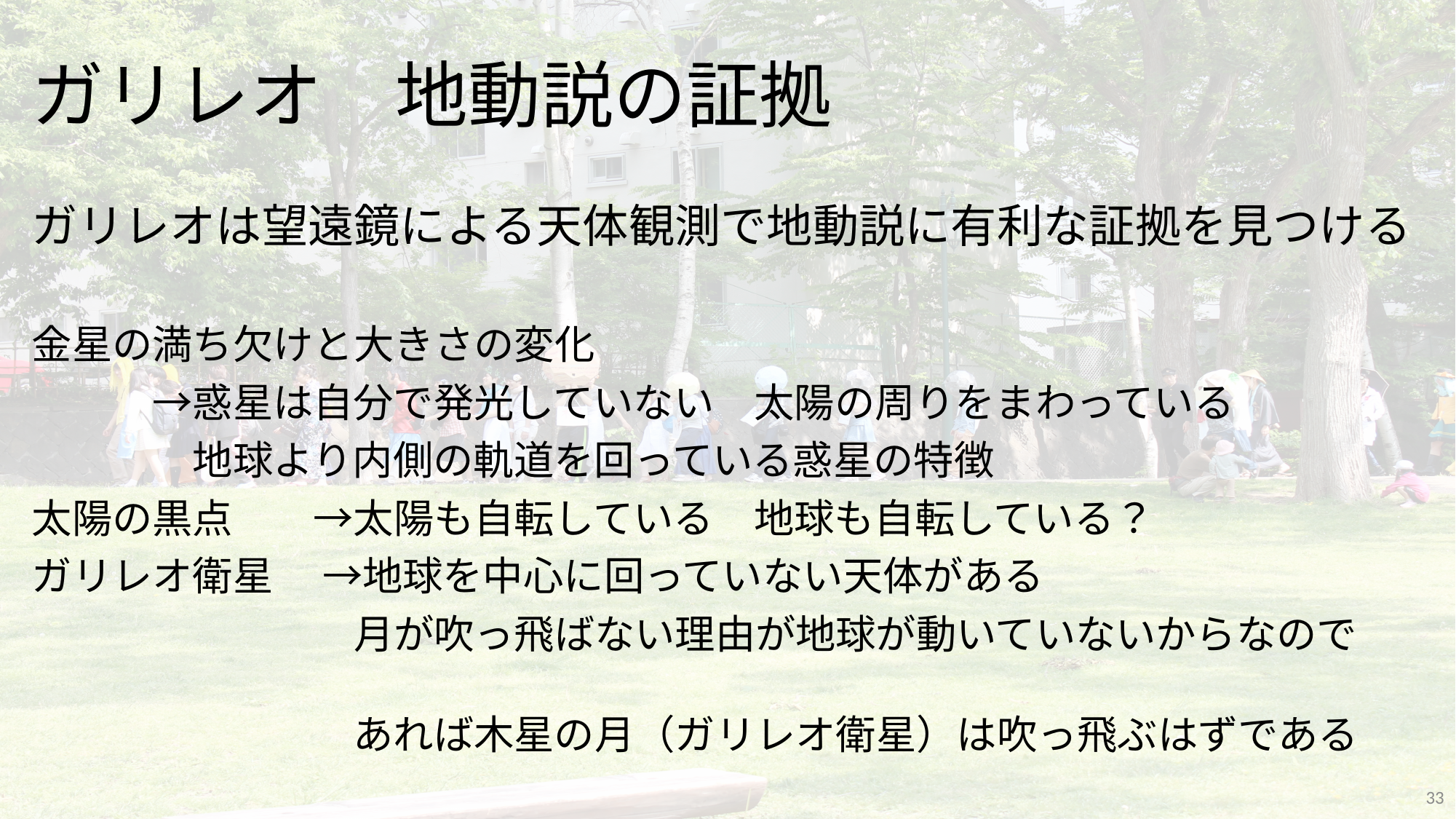

# ガリレオ　地動説の証拠
ガリレオは望遠鏡による天体観測で地動説に有利な証拠を見つける

金星の満ち欠けと大きさの変化
　　　→惑星は自分で発光していない　太陽の周りをまわっている
　　　　地球より内側の軌道を回っている惑星の特徴
太陽の黒点　　→太陽も自転している　地球も自転している？
ガリレオ衛星　 →地球を中心に回っていない天体がある
　　　　　　　　月が吹っ飛ばない理由が地球が動いていないからなので
　　　　　　　　あれば木星の月（ガリレオ衛星）は吹っ飛ぶはずである
33